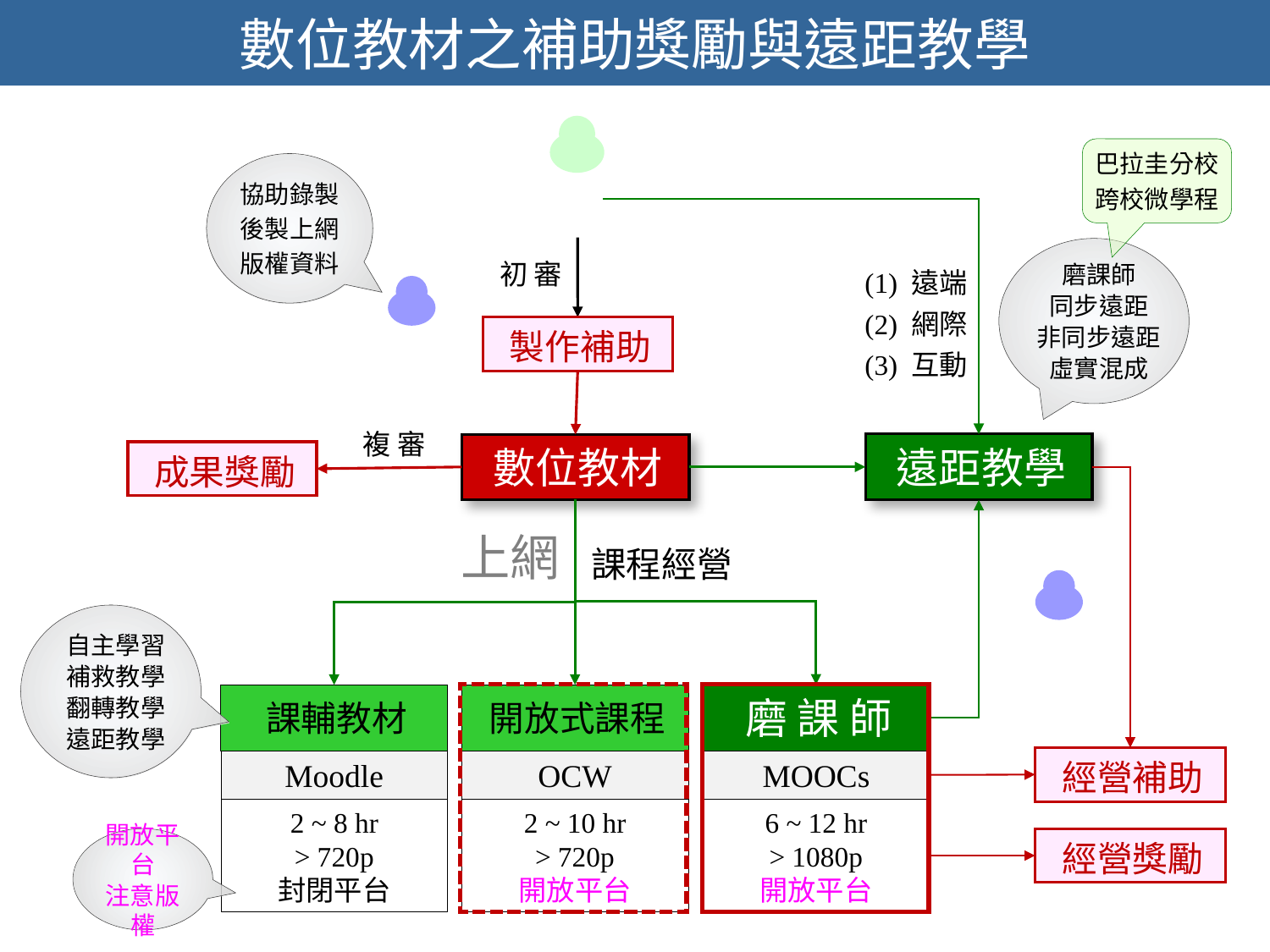

數位教材之補助獎勵與遠距教學

T

巴拉圭分校
跨校微學程
協助錄製
後製上網
版權資料
磨課師
同步遠距
非同步遠距
虛實混成
初 審
(1) 遠端
(2) 網際
(3) 互動

TA
製作補助
複 審
遠距教學
數位教材
成果獎勵
上網
課程經營

TA
自主學習
補救教學
翻轉教學
遠距教學

磨 課 師
課輔教材
開放式課程
經營補助
Moodle
2 ~ 8 hr
> 720p
封閉平台
OCW
2 ~ 10 hr
> 720p
開放平台
MOOCs
6 ~ 12 hr
> 1080p
開放平台
開放平台
注意版權
經營獎勵